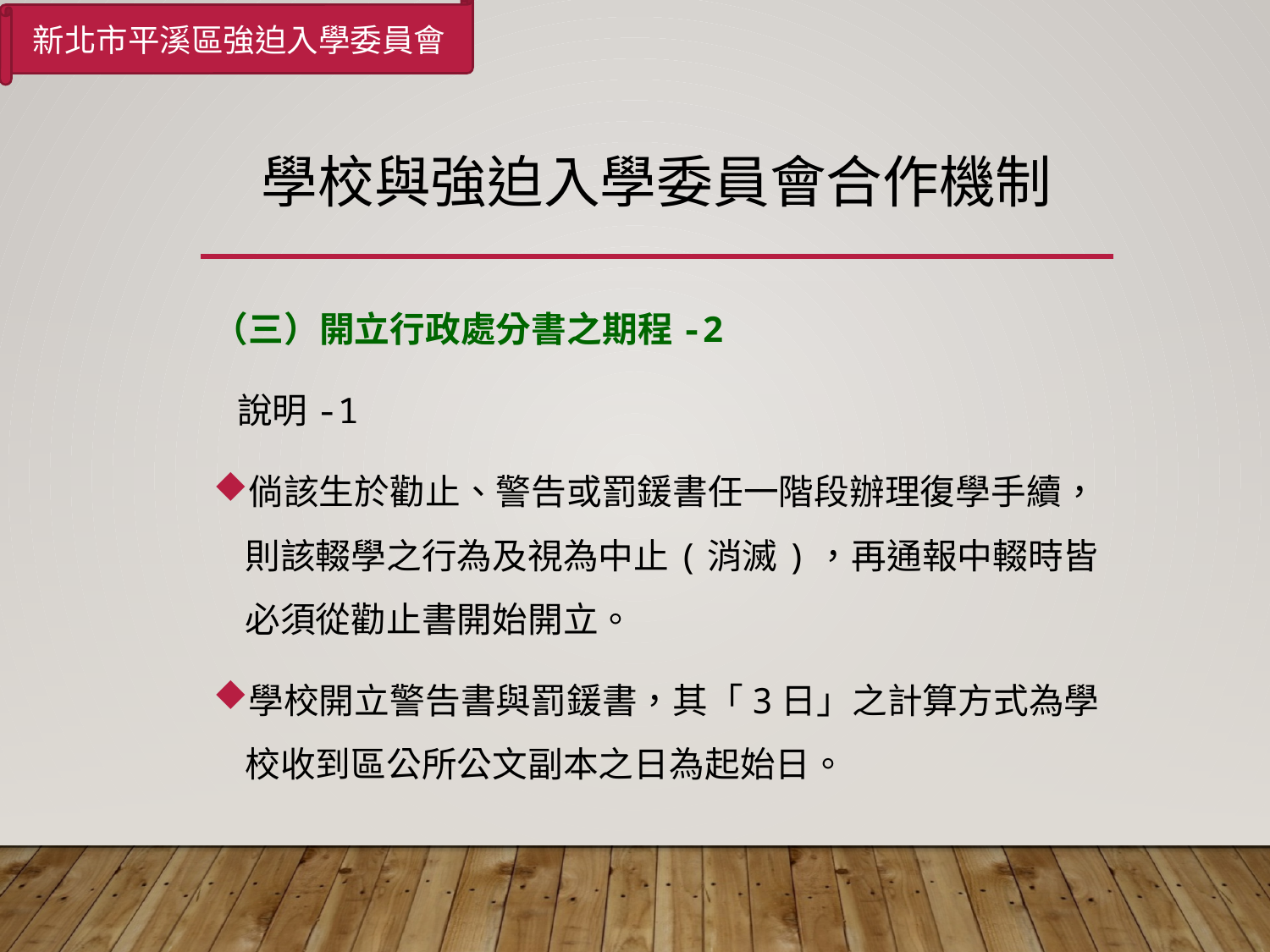

新北市平溪區強迫入學委員會
# 學校與強迫入學委員會合作機制
（三）開立行政處分書之期程-2
  說明-1
倘該生於勸止、警告或罰鍰書任一階段辦理復學手續，則該輟學之行為及視為中止(消滅)，再通報中輟時皆必須從勸止書開始開立。
學校開立警告書與罰鍰書，其「3日」之計算方式為學校收到區公所公文副本之日為起始日。